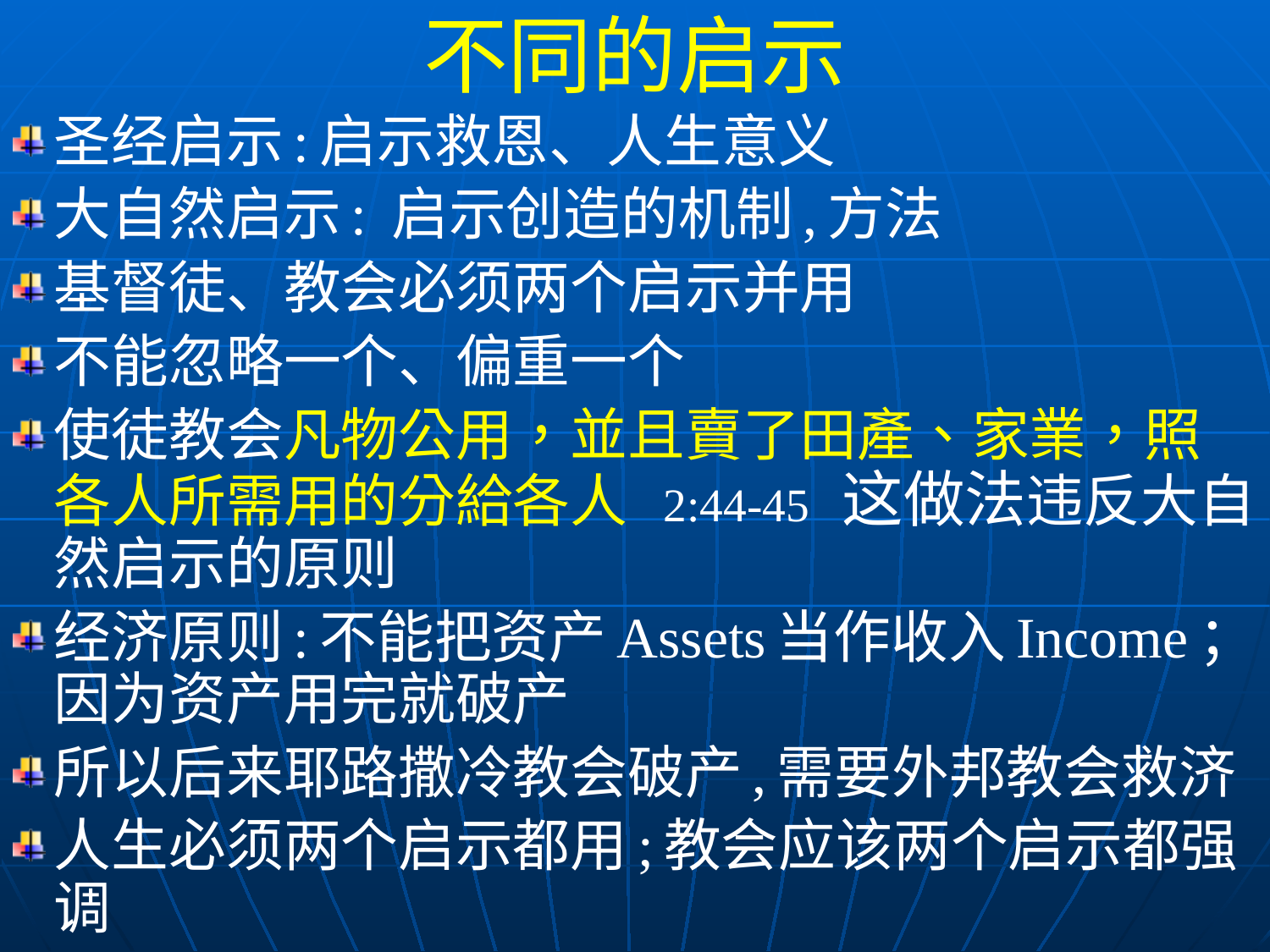

不同的启示
圣经启示:启示救恩、人生意义
大自然启示: 启示创造的机制,方法
基督徒、教会必须两个启示并用
不能忽略一个、偏重一个
使徒教会凡物公用，並且賣了田產、家業，照各人所需用的分給各人  2:44-45  这做法违反大自然启示的原则
经济原则:不能把资产Assets当作收入Income；因为资产用完就破产
所以后来耶路撒冷教会破产,需要外邦教会救济
人生必须两个启示都用;教会应该两个启示都强调